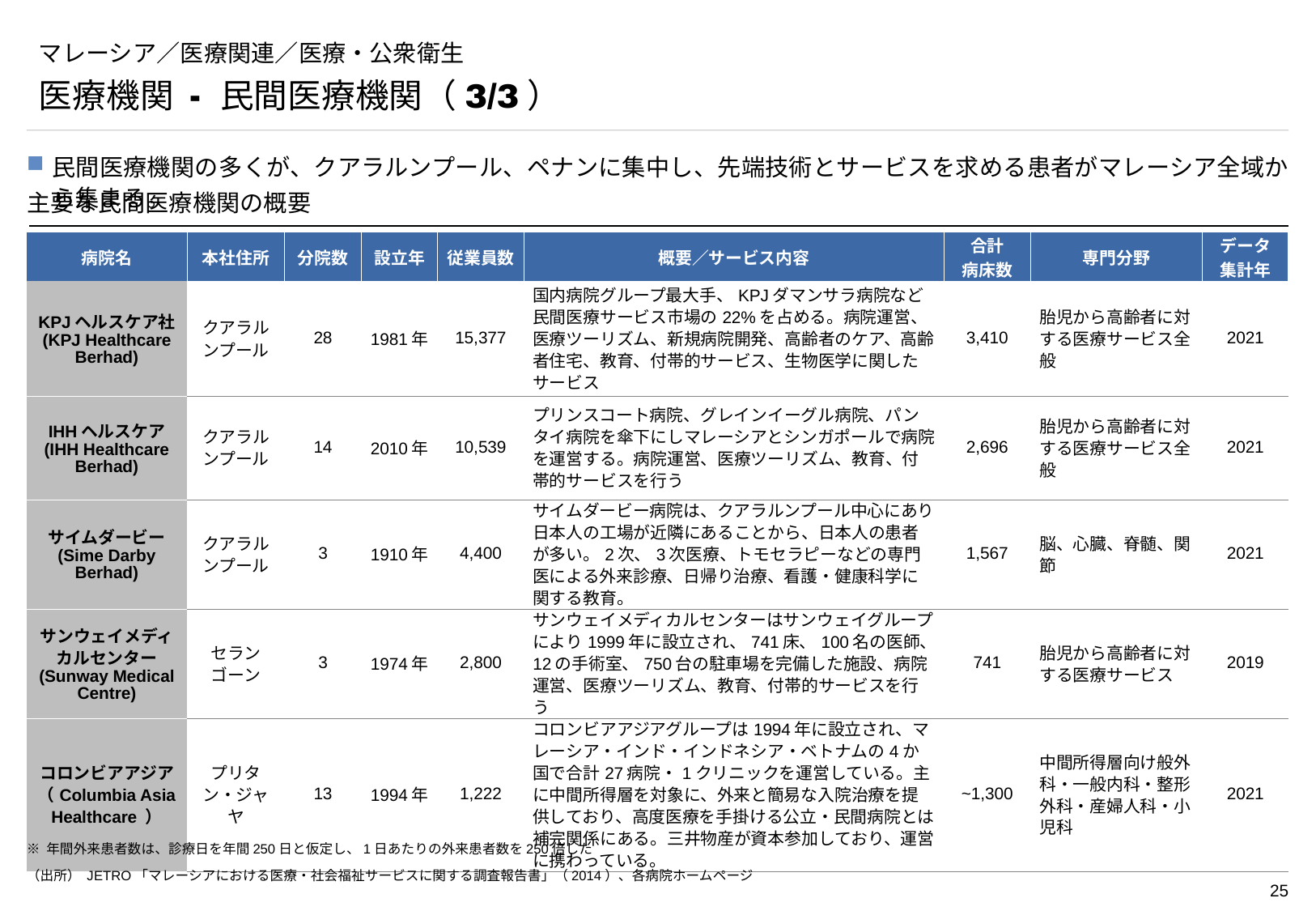

# マレーシア／医療関連／医療・公衆衛生
医療機関 - 民間医療機関（3/3）
民間医療機関の多くが、クアラルンプール、ペナンに集中し、先端技術とサービスを求める患者がマレーシア全域から集まる。
主要な民間医療機関の概要
| 病院名 | 本社住所 | 分院数 | 設立年 | 従業員数 | 概要／サービス内容 | 合計 病床数 | 専門分野 | データ 集計年 |
| --- | --- | --- | --- | --- | --- | --- | --- | --- |
| KPJヘルスケア社 (KPJ Healthcare Berhad) | クアラルンプール | 28 | 1981年 | 15,377 | 国内病院グループ最大手、KPJダマンサラ病院など民間医療サービス市場の22%を占める。病院運営、医療ツーリズム、新規病院開発、高齢者のケア、高齢者住宅、教育、付帯的サービス、生物医学に関したサービス | 3,410 | 胎児から高齢者に対する医療サービス全般 | 2021 |
| IHHヘルスケア (IHH Healthcare Berhad) | クアラルンプール | 14 | 2010年 | 10,539 | プリンスコート病院、グレインイーグル病院、パンタイ病院を傘下にしマレーシアとシンガポールで病院を運営する。病院運営、医療ツーリズム、教育、付帯的サービスを行う | 2,696 | 胎児から高齢者に対する医療サービス全般 | 2021 |
| サイムダービー (Sime Darby Berhad) | クアラルンプール | 3 | 1910年 | 4,400 | サイムダービー病院は、クアラルンプール中心にあり日本人の工場が近隣にあることから、日本人の患者が多い。2次、3次医療、トモセラピーなどの専門医による外来診療、日帰り治療、看護・健康科学に関する教育。 | 1,567 | 脳、心臓、脊髄、関節 | 2021 |
| サンウェイメディカルセンター (Sunway Medical Centre) | セラン ゴーン | 3 | 1974年 | 2,800 | サンウェイメディカルセンターはサンウェイグループにより1999年に設立され、741床、100名の医師、12の手術室、750台の駐車場を完備した施設、病院運営、医療ツーリズム、教育、付帯的サービスを行う | 741 | 胎児から高齢者に対する医療サービス | 2019 |
| コロンビアアジア （Columbia Asia Healthcare ） | プリタン・ジャヤ | 13 | 1994年 | 1,222 | コロンビアアジアグループは1994年に設立され、マレーシア・インド・インドネシア・ベトナムの4か国で合計27病院・1クリニックを運営している。主に中間所得層を対象に、外来と簡易な入院治療を提供しており、高度医療を手掛ける公立・民間病院とは補完関係にある。三井物産が資本参加しており、運営に携わっている。 | ~1,300 | 中間所得層向け般外科・一般内科・整形外科・産婦人科・小児科 | 2021 |
※ 年間外来患者数は、診療日を年間250日と仮定し、1日あたりの外来患者数を250倍した
（出所） JETRO「マレーシアにおける医療・社会福祉サービスに関する調査報告書」（2014）、各病院ホームページ